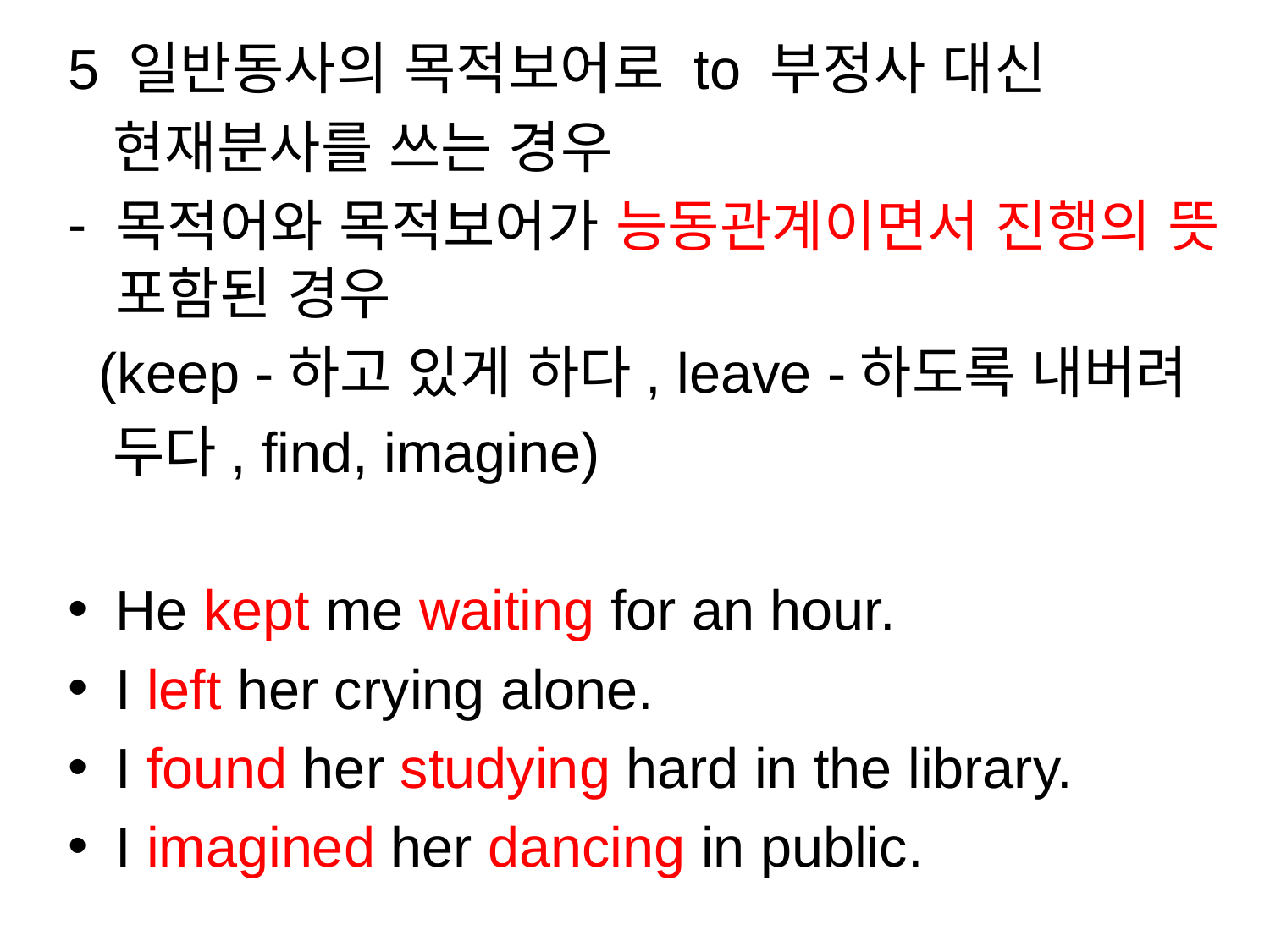

5 일반동사의 목적보어로 to 부정사 대신
  현재분사를 쓰는 경우
목적어와 목적보어가 능동관계이면서 진행의 뜻 포함된 경우
  (keep -하고 있게 하다, leave -하도록 내버려
  두다, find, imagine)

He kept me waiting for an hour.
I left her crying alone.
I found her studying hard in the library.
I imagined her dancing in public.